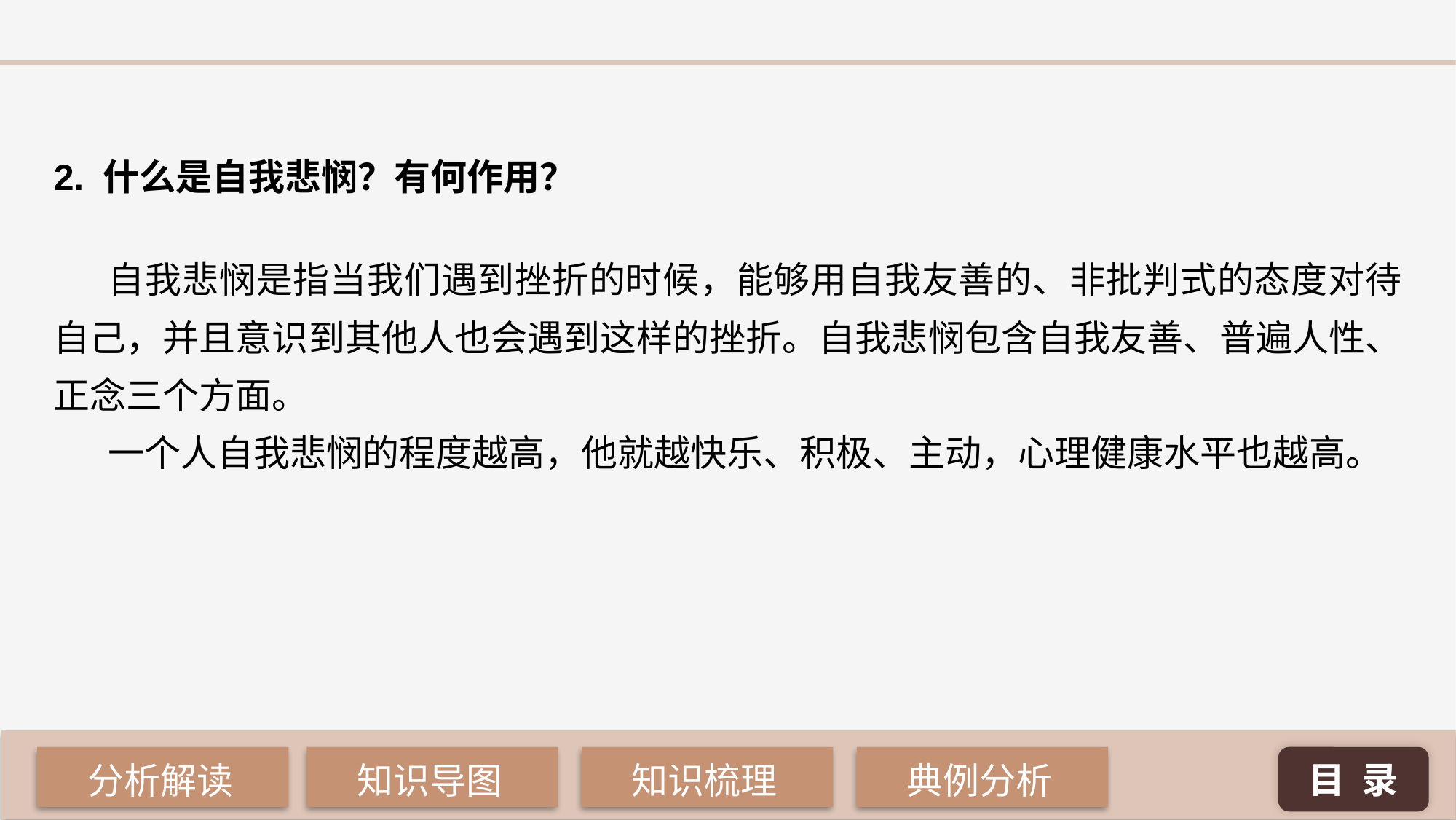

2. 什么是自我悲悯？有何作用？
自我悲悯是指当我们遇到挫折的时候，能够用自我友善的、非批判式的态度对待自己，并且意识到其他人也会遇到这样的挫折。自我悲悯包含自我友善、普遍人性、正念三个方面。
一个人自我悲悯的程度越高，他就越快乐、积极、主动，心理健康水平也越高。